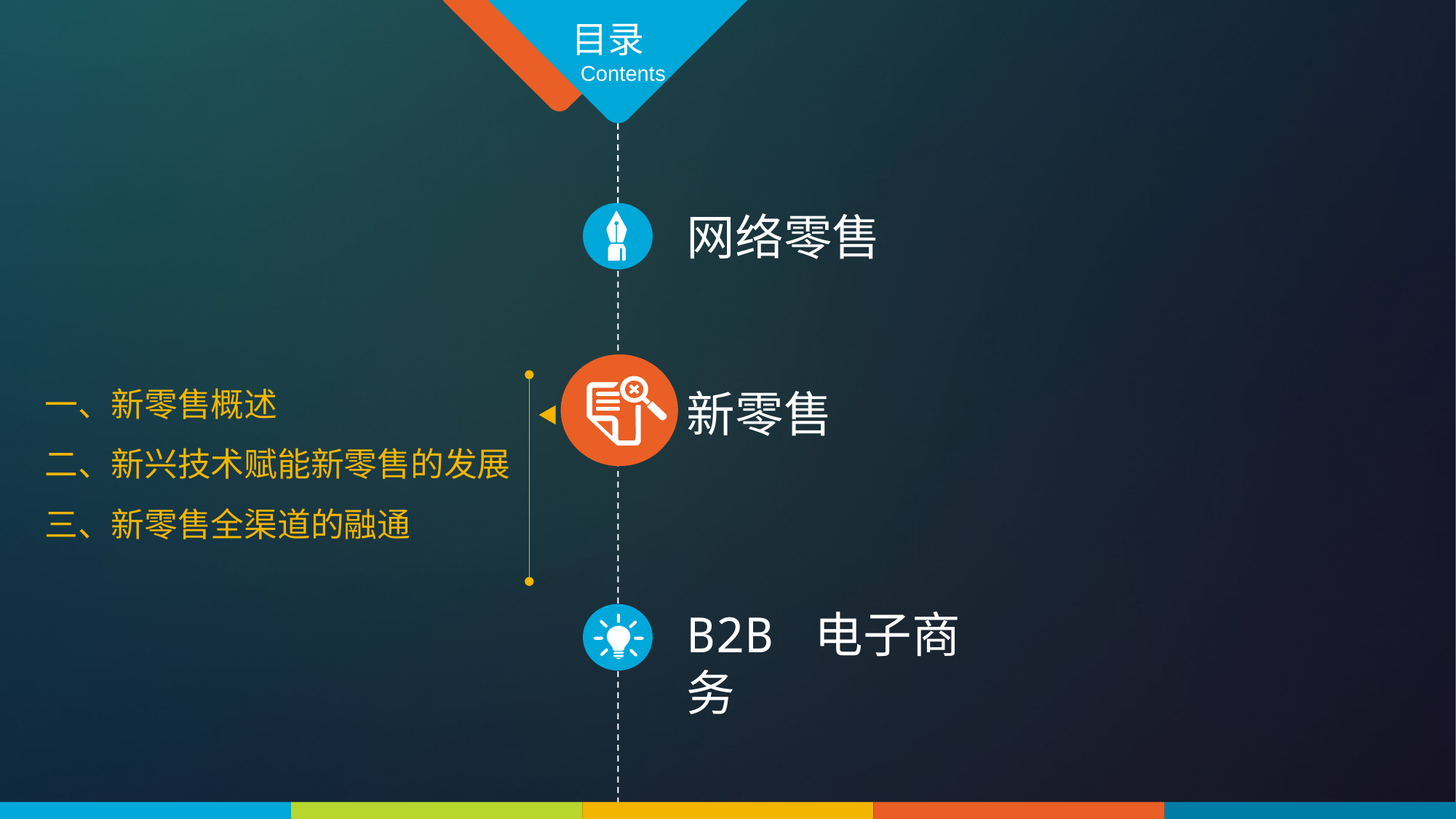

目录
Contents

网络零售

一、新零售概述
二、新兴技术赋能新零售的发展
三、新零售全渠道的融通

新零售

B2B 电子商务